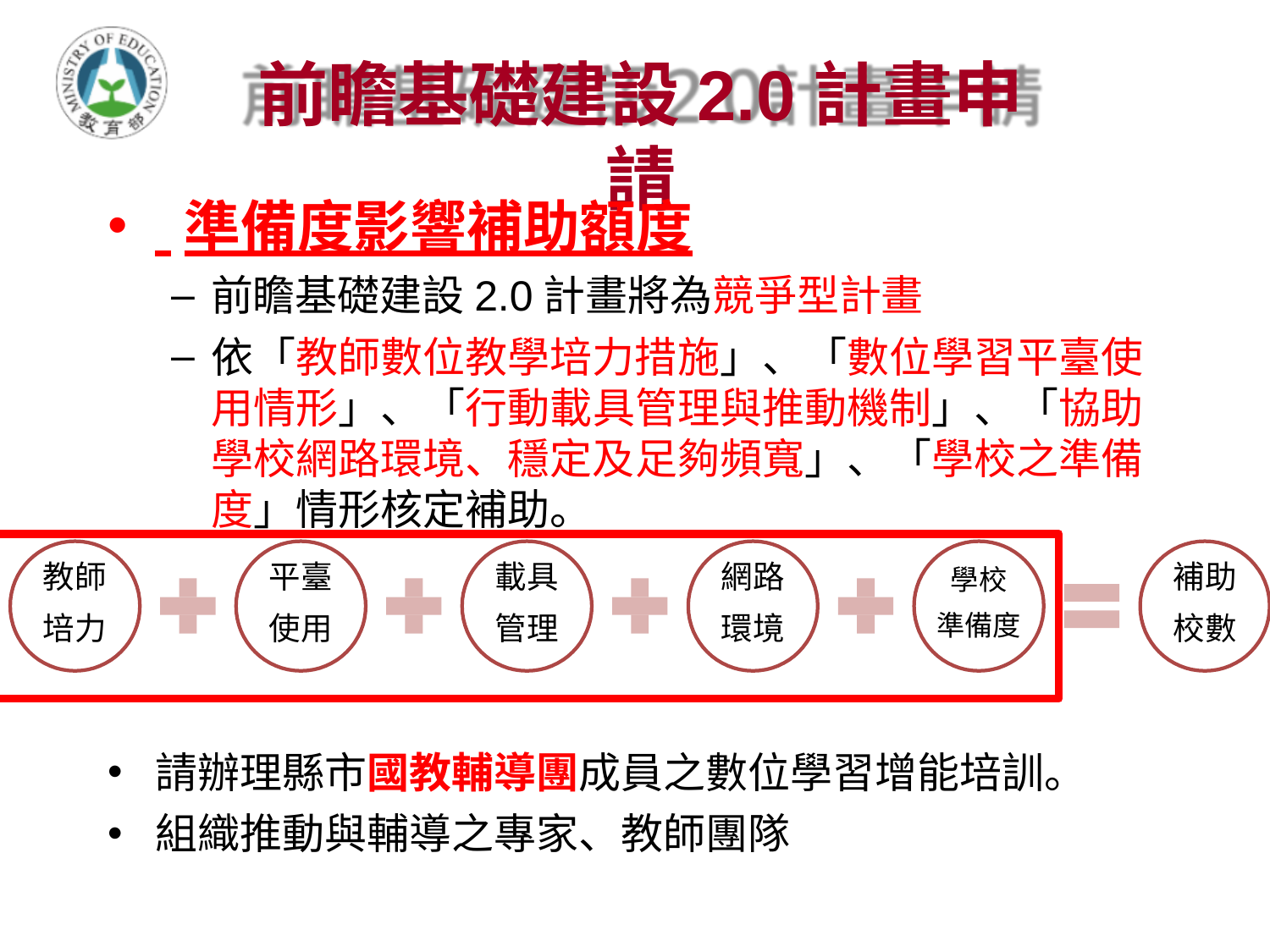

# 前瞻基礎建設2.0計畫申請
 準備度影響補助額度
前瞻基礎建設2.0計畫將為競爭型計畫
依「教師數位教學培力措施」、「數位學習平臺使 用情形」、「行動載具管理與推動機制」、「協助 學校網路環境、穩定及足夠頻寬」、「學校之準備 度」情形核定補助。

教師 培力
平臺 使用
載具 管理
網路 環境
補助 校數
學校 準備度

請辦理縣市國教輔導團成員之數位學習增能培訓。
組織推動與輔導之專家、教師團隊